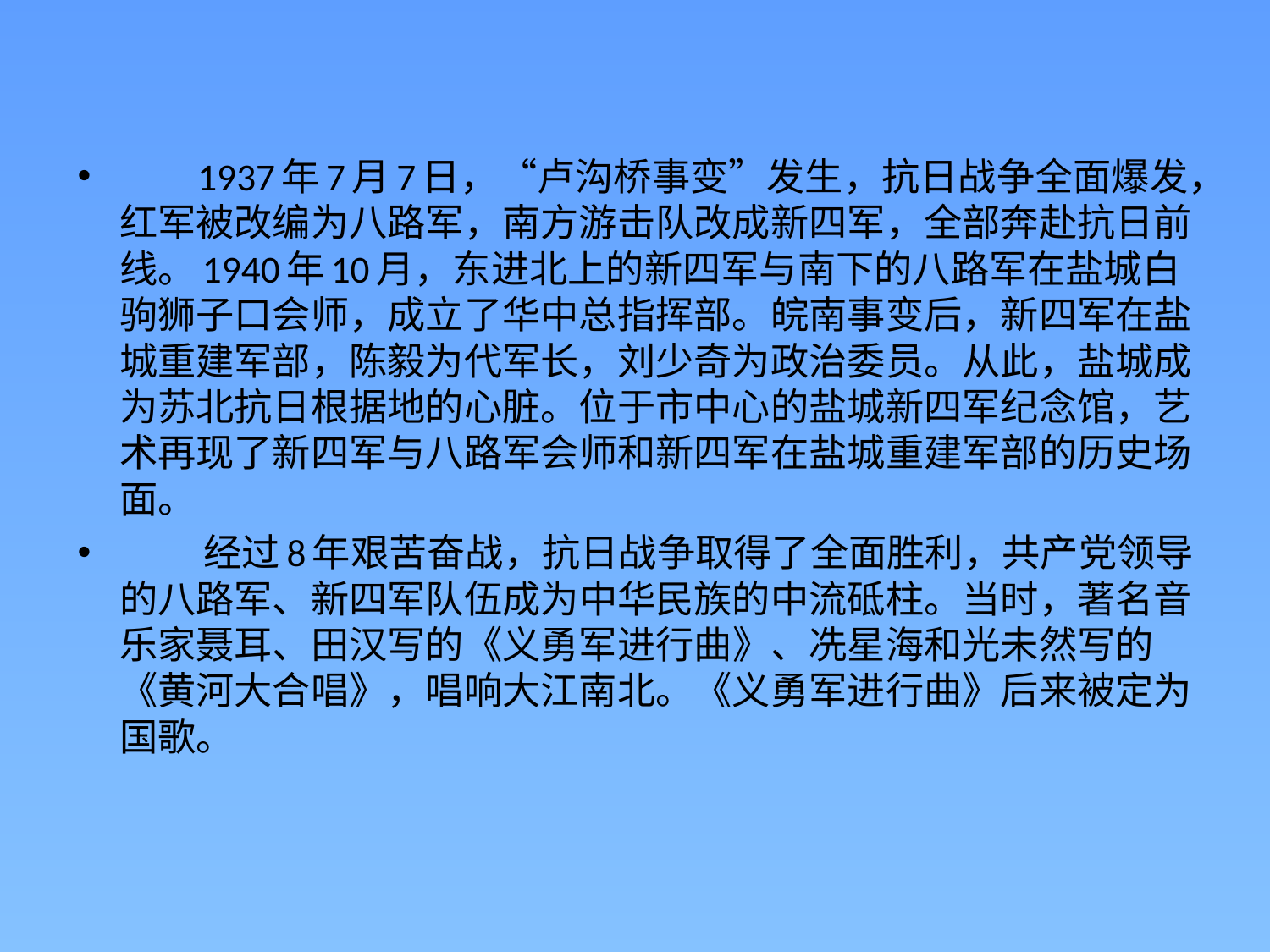

1937年7月7日，“卢沟桥事变”发生，抗日战争全面爆发，红军被改编为八路军，南方游击队改成新四军，全部奔赴抗日前线。1940年10月，东进北上的新四军与南下的八路军在盐城白驹狮子口会师，成立了华中总指挥部。皖南事变后，新四军在盐城重建军部，陈毅为代军长，刘少奇为政治委员。从此，盐城成为苏北抗日根据地的心脏。位于市中心的盐城新四军纪念馆，艺术再现了新四军与八路军会师和新四军在盐城重建军部的历史场面。
         经过8年艰苦奋战，抗日战争取得了全面胜利，共产党领导的八路军、新四军队伍成为中华民族的中流砥柱。当时，著名音乐家聂耳、田汉写的《义勇军进行曲》、冼星海和光未然写的《黄河大合唱》，唱响大江南北。《义勇军进行曲》后来被定为国歌。